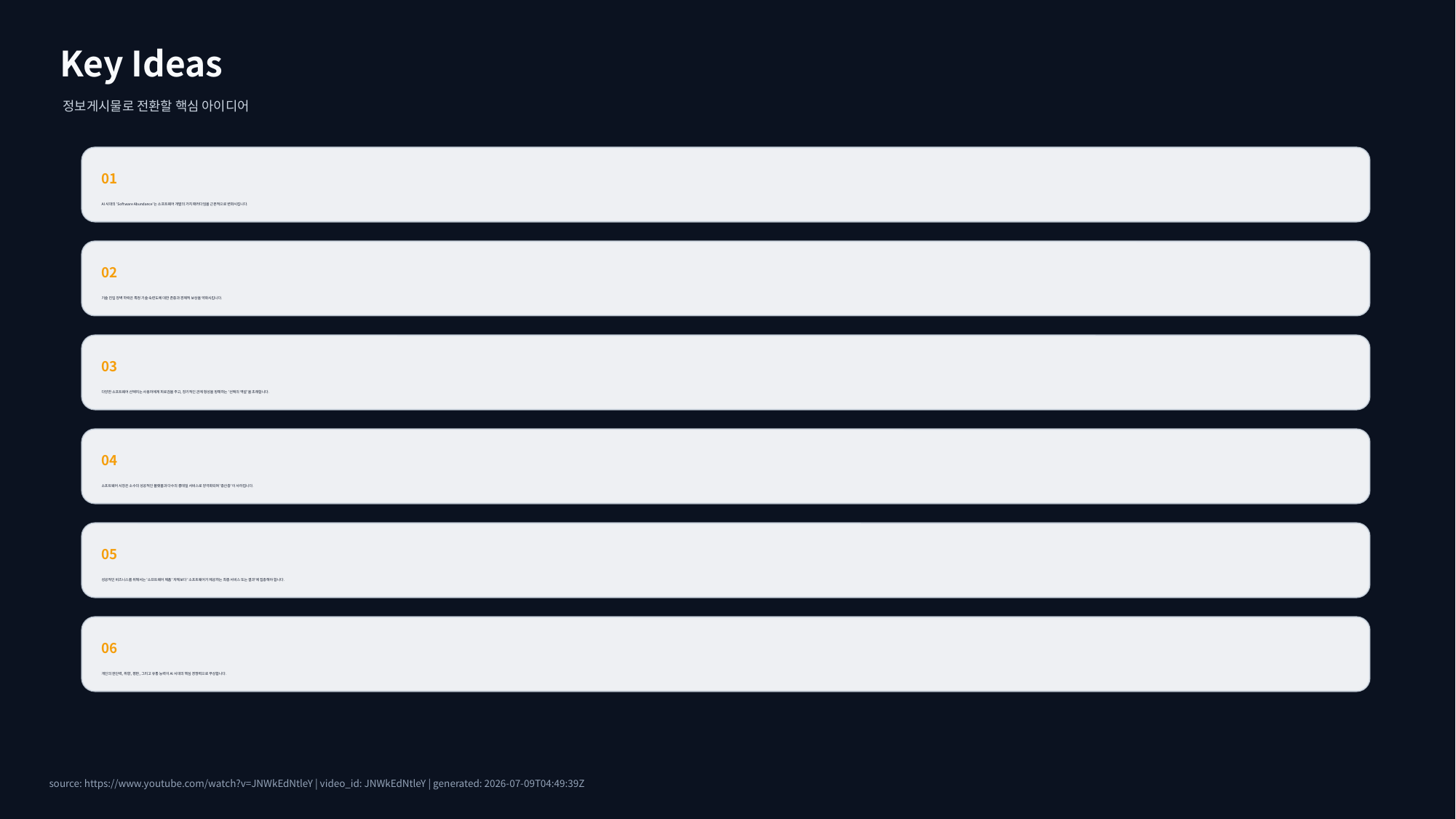

Key Ideas
정보게시물로 전환할 핵심 아이디어

01
AI 시대의 'Software Abundance'는 소프트웨어 개발의 가치 패러다임을 근본적으로 변화시킵니다.

02
기술 진입 장벽 하락은 특정 기술 숙련도에 대한 존중과 경제적 보상을 약화시킵니다.

03
다양한 소프트웨어 선택지는 사용자에게 피로감을 주고, 장기적인 관계 형성을 방해하는 '선택의 역설'을 초래합니다.

04
소프트웨어 시장은 소수의 성공적인 플랫폼과 다수의 롱테일 서비스로 양극화되며 '중산층'이 사라집니다.

05
성공적인 비즈니스를 위해서는 '소프트웨어 제품' 자체보다 '소프트웨어가 제공하는 최종 서비스 또는 결과'에 집중해야 합니다.

06
개인의 판단력, 취향, 평판, 그리고 유통 능력이 AI 시대의 핵심 경쟁력으로 부상합니다.
source: https://www.youtube.com/watch?v=JNWkEdNtleY | video_id: JNWkEdNtleY | generated: 2026-07-09T04:49:39Z